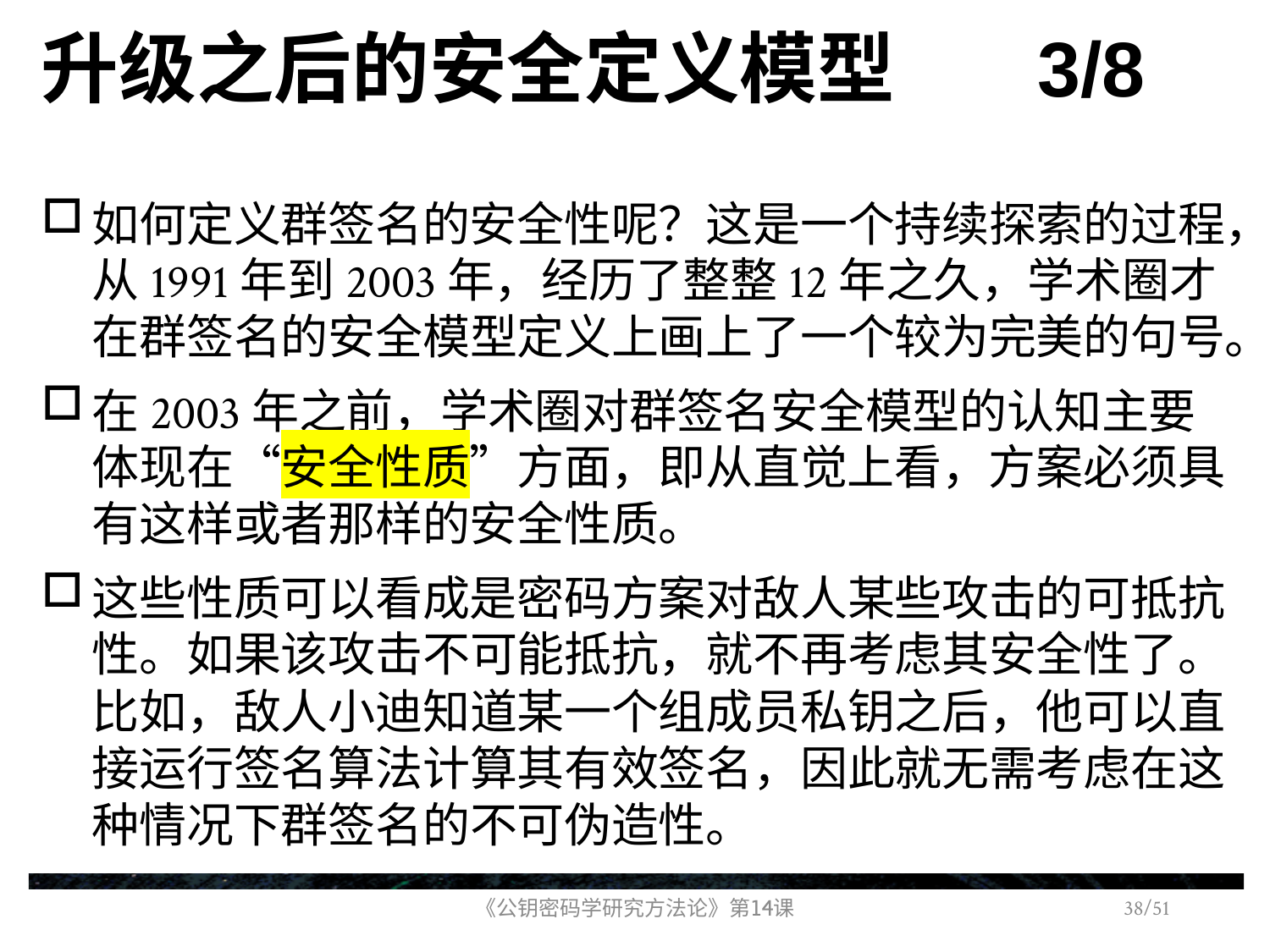

# 升级之后的安全定义模型       3/8
如何定义群签名的安全性呢？这是一个持续探索的过程，从1991年到2003年，经历了整整12年之久，学术圈才在群签名的安全模型定义上画上了一个较为完美的句号。
在2003年之前，学术圈对群签名安全模型的认知主要体现在“安全性质”方面，即从直觉上看，方案必须具有这样或者那样的安全性质。
这些性质可以看成是密码方案对敌人某些攻击的可抵抗性。如果该攻击不可能抵抗，就不再考虑其安全性了。比如，敌人小迪知道某一个组成员私钥之后，他可以直接运行签名算法计算其有效签名，因此就无需考虑在这种情况下群签名的不可伪造性。
《公钥密码学研究方法论》第14课
38/51